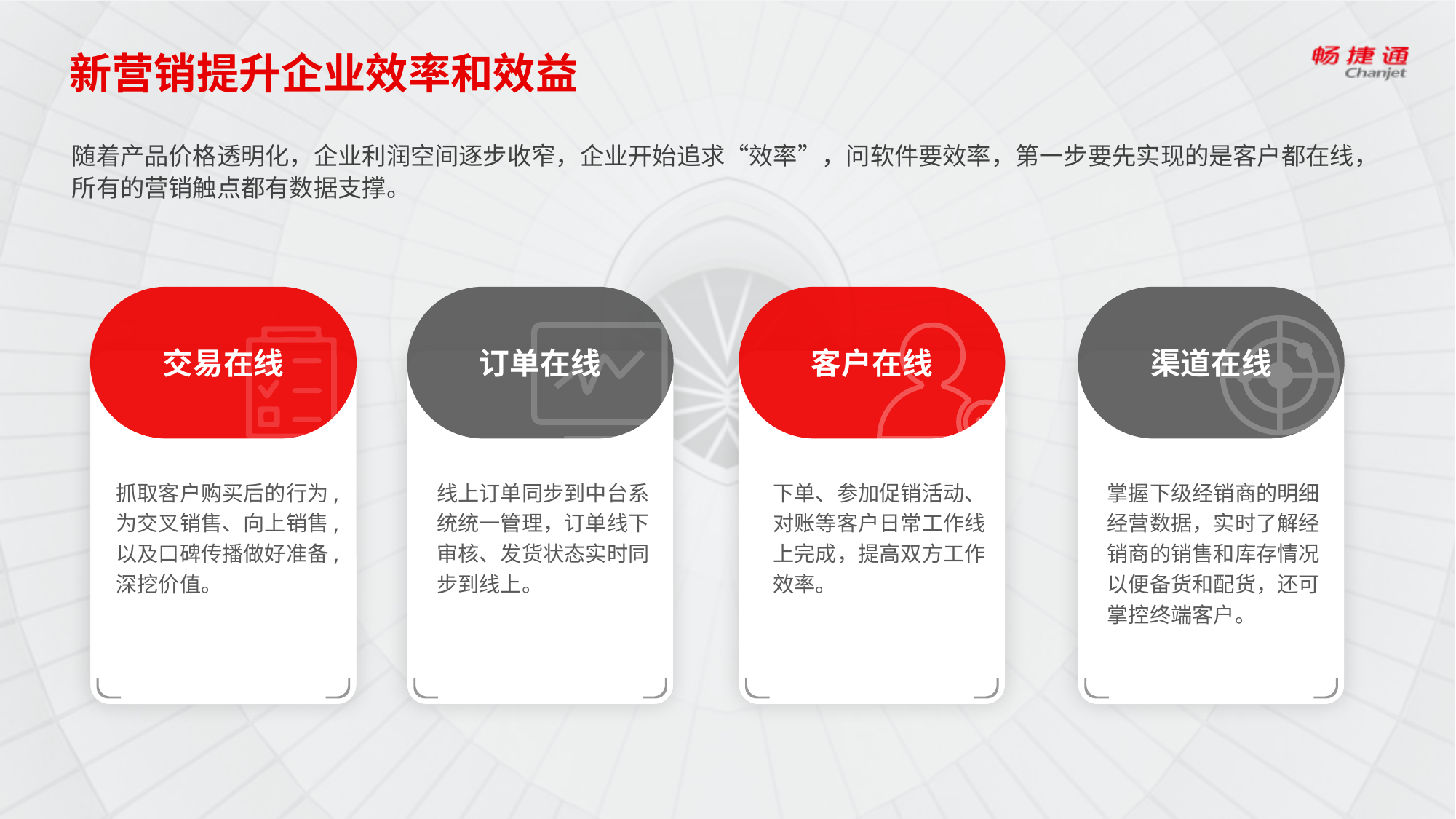

# 新营销提升企业效率和效益
随着产品价格透明化，企业利润空间逐步收窄，企业开始追求“效率”，问软件要效率，第一步要先实现的是客户都在线，所有的营销触点都有数据支撑。
交易在线
订单在线
客户在线
渠道在线

抓取客户购买后的行为,为交叉销售、向上销售,以及口碑传播做好准备,深挖价值。
线上订单同步到中台系统统一管理，订单线下审核、发货状态实时同步到线上。
下单、参加促销活动、对账等客户日常工作线上完成，提高双方工作效率。
掌握下级经销商的明细经营数据，实时了解经销商的销售和库存情况以便备货和配货，还可掌控终端客户。